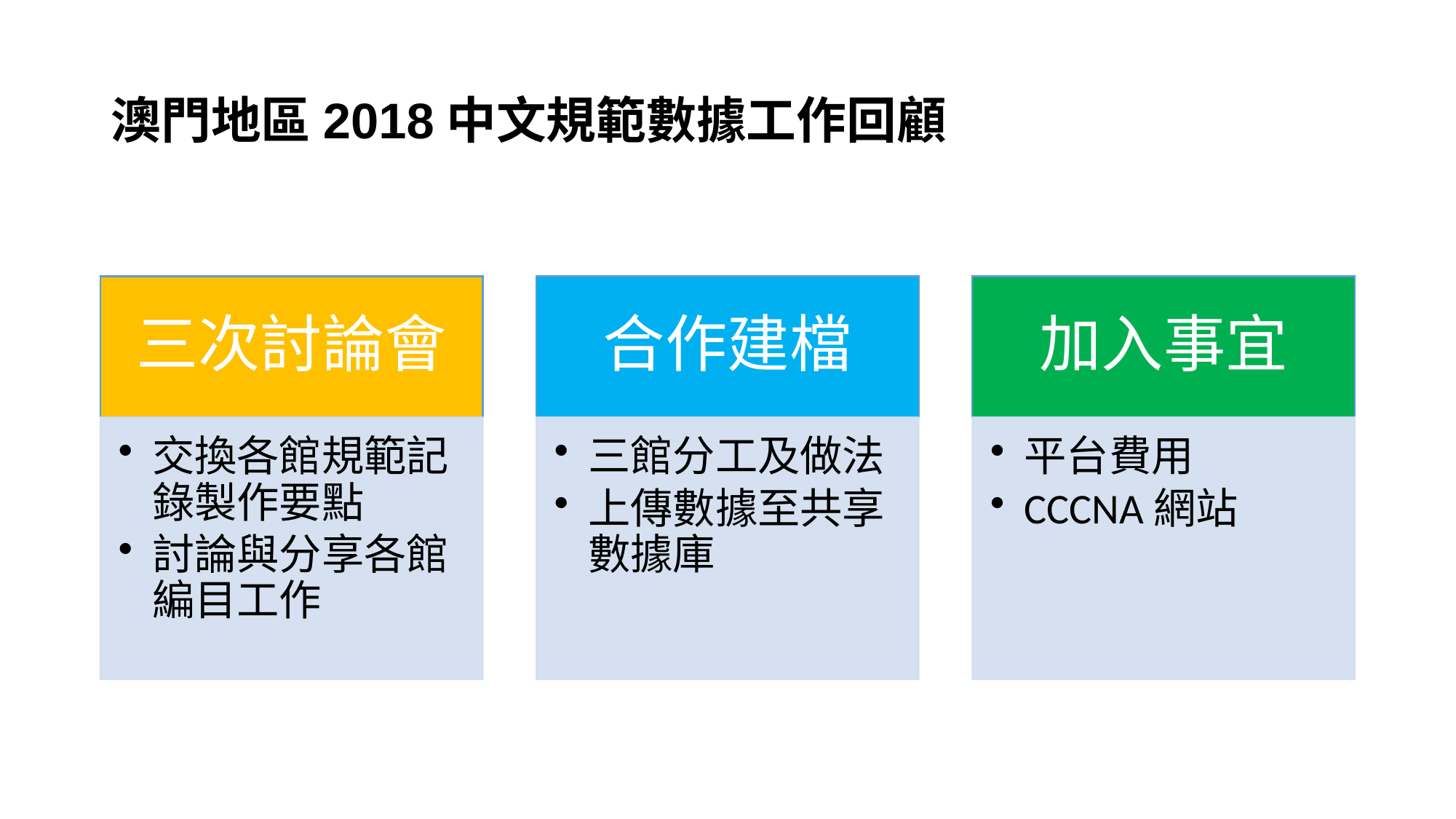

# 澳門地區2018中文規範數據工作回顧
三次討論會
交換各館規範記錄製作要點
討論與分享各館編目工作
合作建檔
三館分工及做法
上傳數據至共享數據庫
加入事宜
平台費用
CCCNA網站